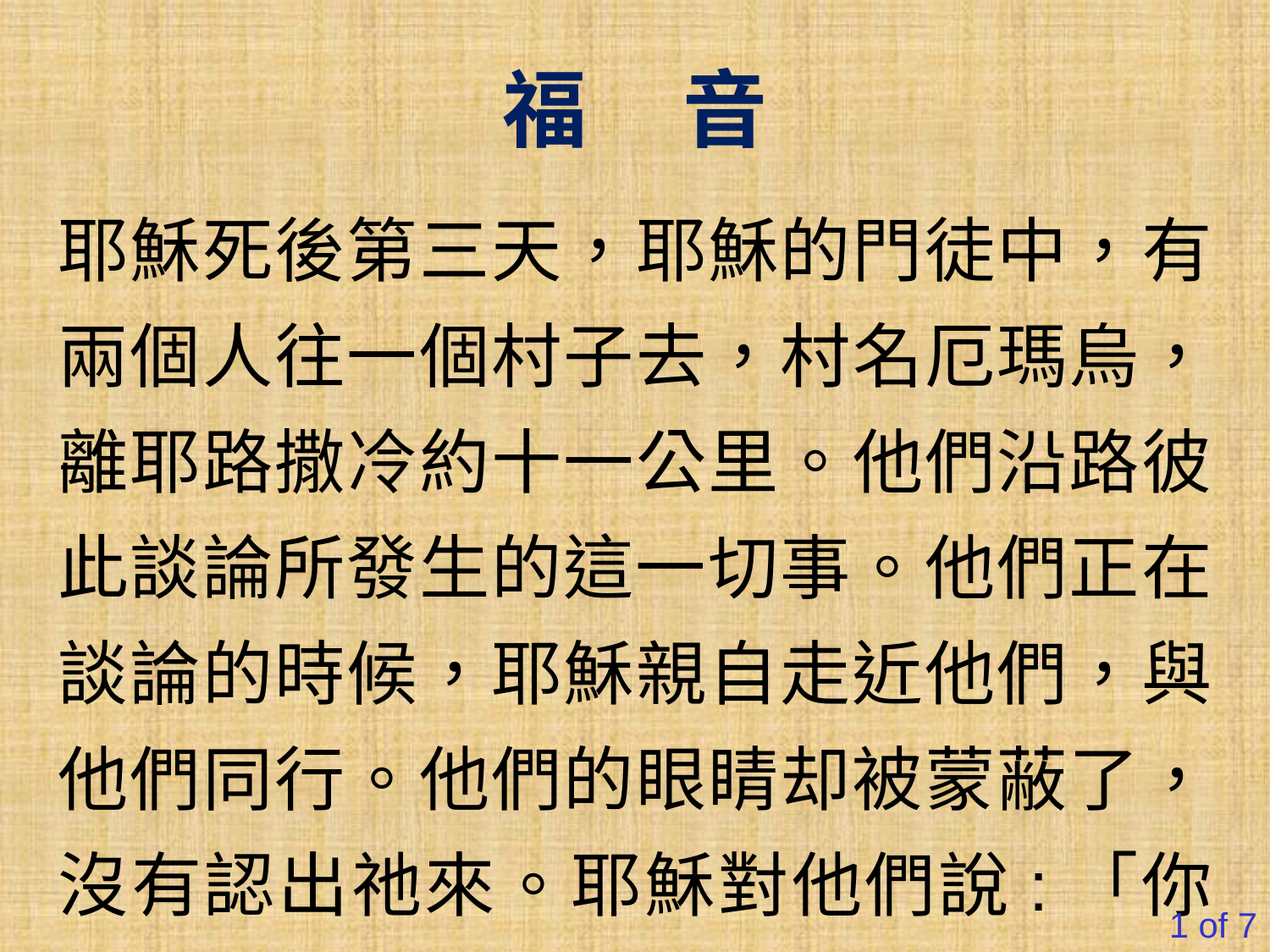

福     音

耶穌死後第三天，耶穌的門徒中，有兩個人往一個村子去，村名厄瑪烏，離耶路撒冷約十一公里。他們沿路彼此談論所發生的這一切事。他們正在談論的時候，耶穌親自走近他們，與他們同行。他們的眼睛却被蒙蔽了，沒有認出祂來。耶穌對他們說:「你們
1 of 7